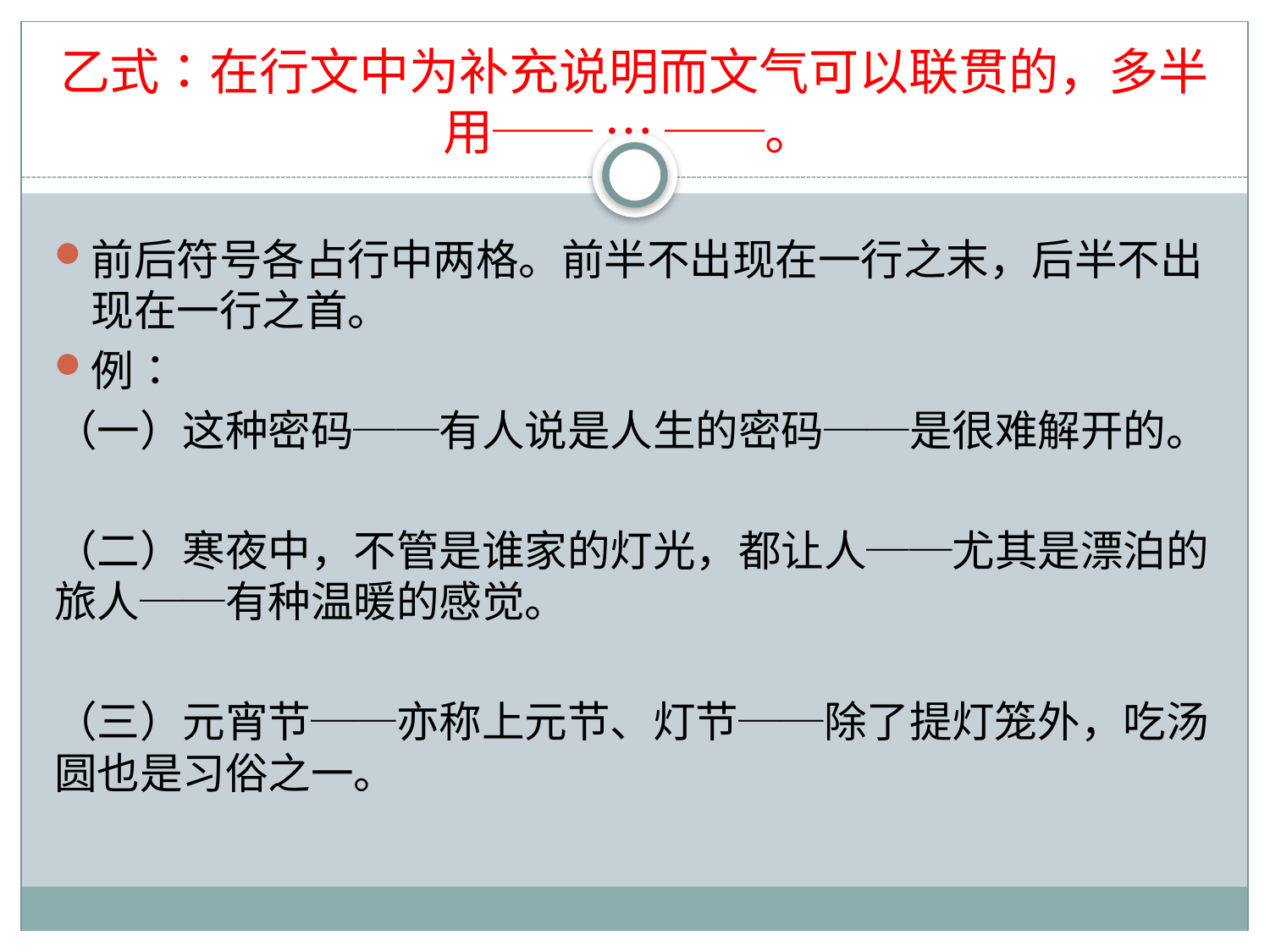

# 乙式：在行文中为补充说明而文气可以联贯的，多半用── … ──。
前后符号各占行中两格。前半不出现在一行之末，后半不出现在一行之首。
例：
（一）这种密码──有人说是人生的密码──是很难解开的。

（二）寒夜中，不管是谁家的灯光，都让人──尤其是漂泊的旅人──有种温暖的感觉。

（三）元宵节──亦称上元节、灯节──除了提灯笼外，吃汤圆也是习俗之一。